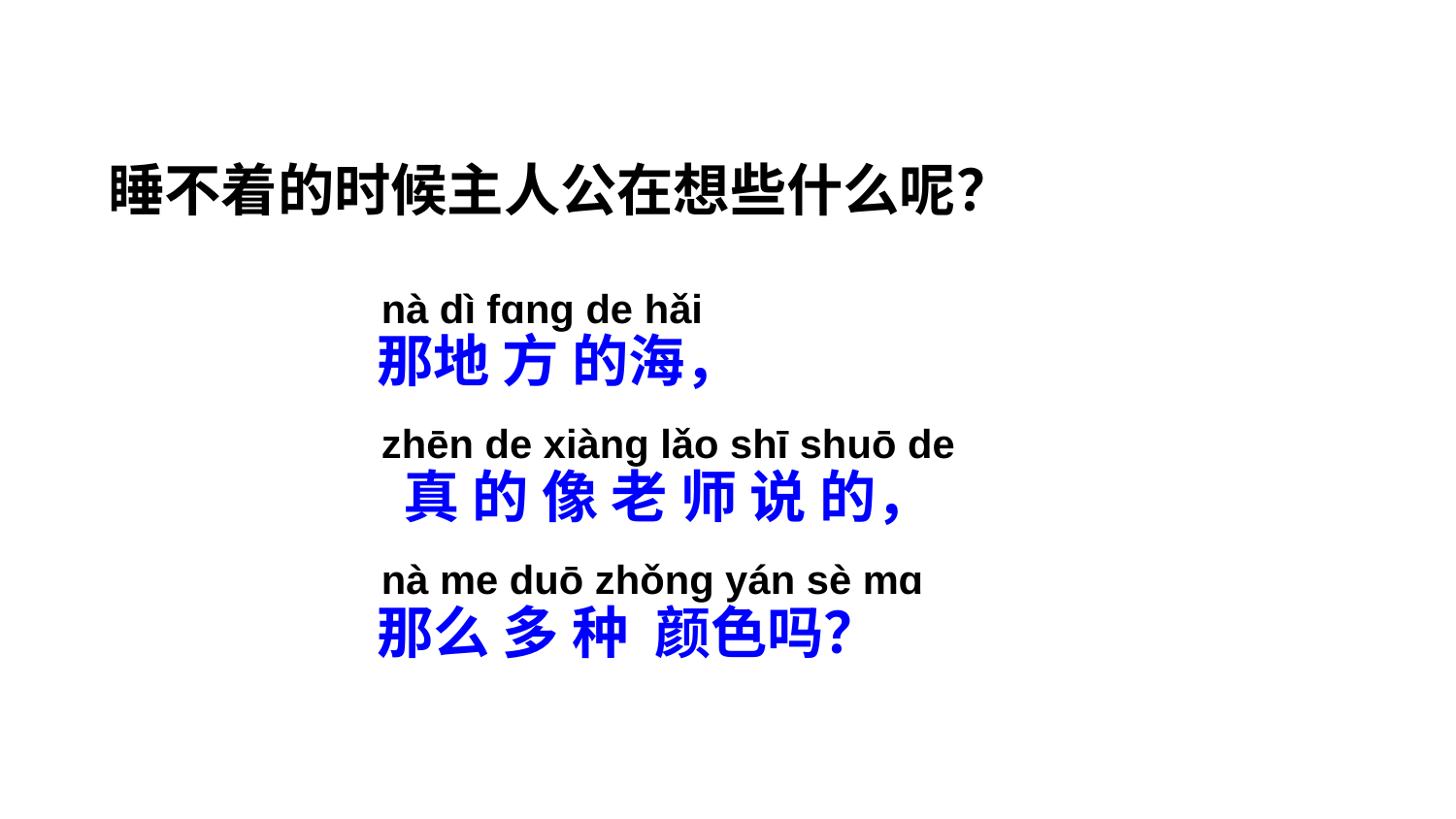

睡不着的时候主人公在想些什么呢？
nà dì fɑnɡ de hǎi
zhēn de xiànɡ lǎo shī shuō de
nà me duō zhǒnɡ yán sè mɑ
那地 方 的海，
 真 的 像 老 师 说 的，
那么 多 种  颜色吗？